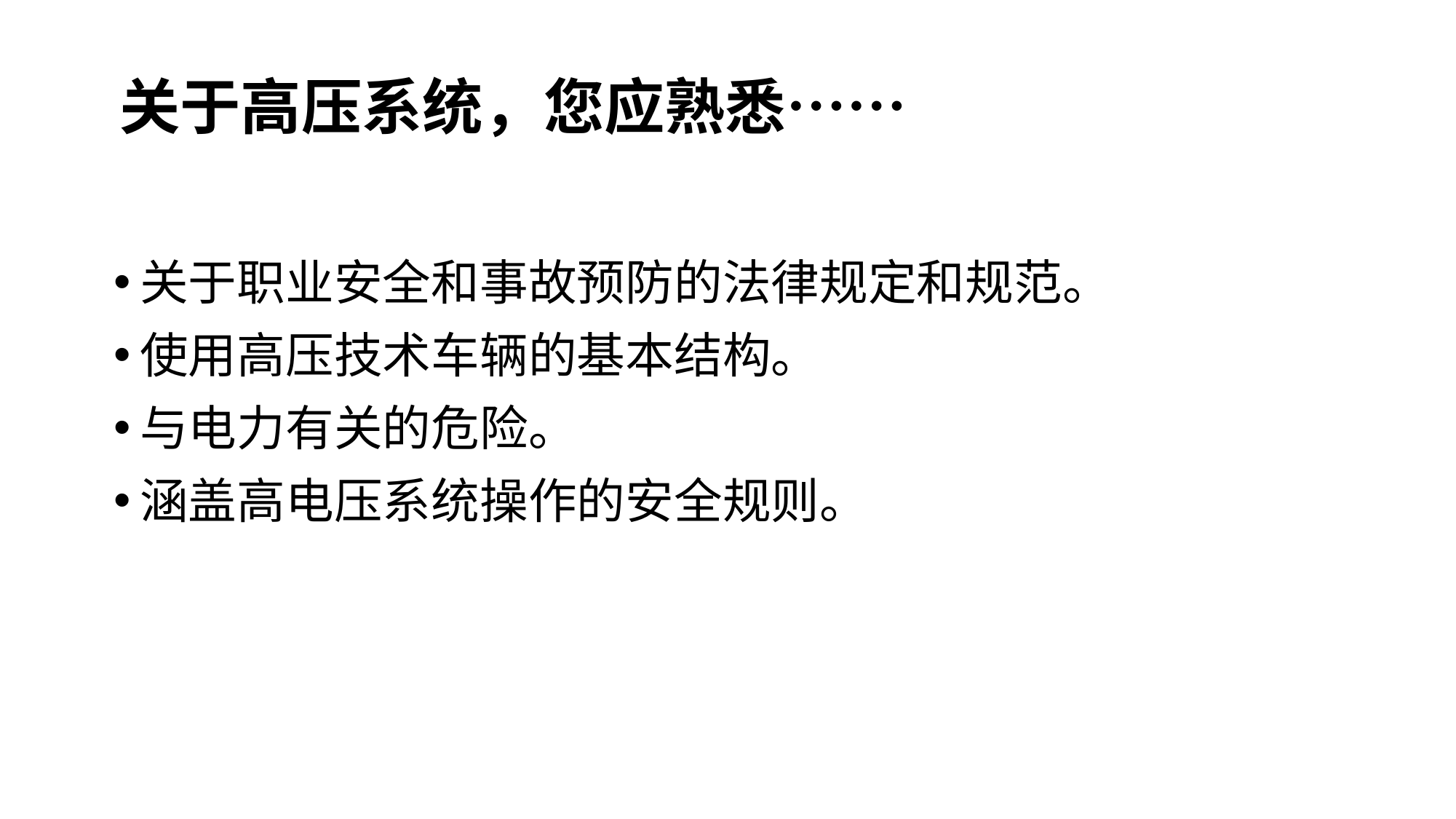

关于高压系统，您应熟悉……
关于职业安全和事故预防的法律规定和规范。
使用高压技术车辆的基本结构。
与电力有关的危险。
涵盖高电压系统操作的安全规则。